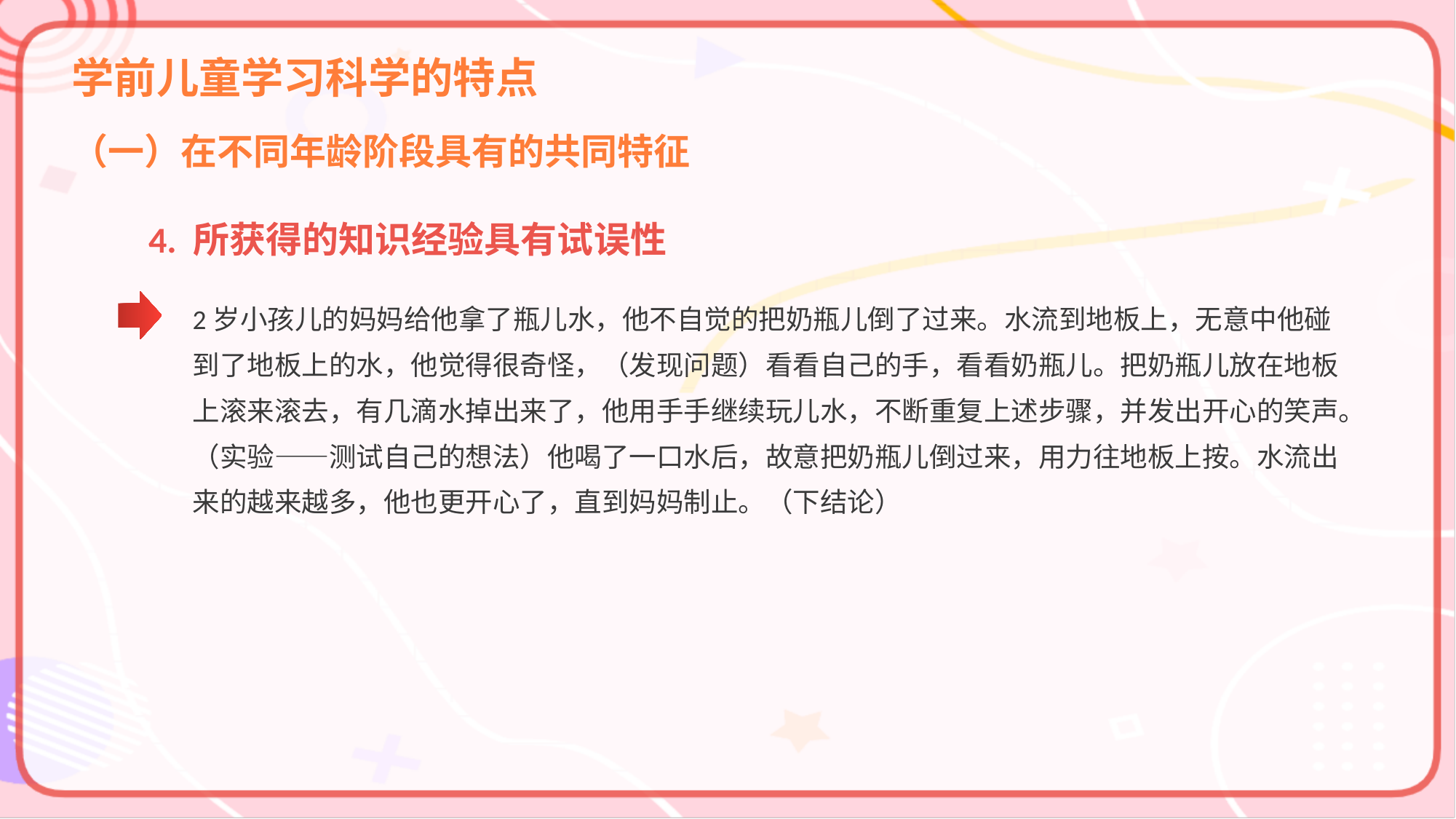

学前儿童学习科学的特点
（一）在不同年龄阶段具有的共同特征
4. 所获得的知识经验具有试误性
2岁小孩儿的妈妈给他拿了瓶儿水，他不自觉的把奶瓶儿倒了过来。水流到地板上，无意中他碰到了地板上的水，他觉得很奇怪，（发现问题）看看自己的手，看看奶瓶儿。把奶瓶儿放在地板上滚来滚去，有几滴水掉出来了，他用手手继续玩儿水，不断重复上述步骤，并发出开心的笑声。（实验——测试自己的想法）他喝了一口水后，故意把奶瓶儿倒过来，用力往地板上按。水流出来的越来越多，他也更开心了，直到妈妈制止。（下结论）